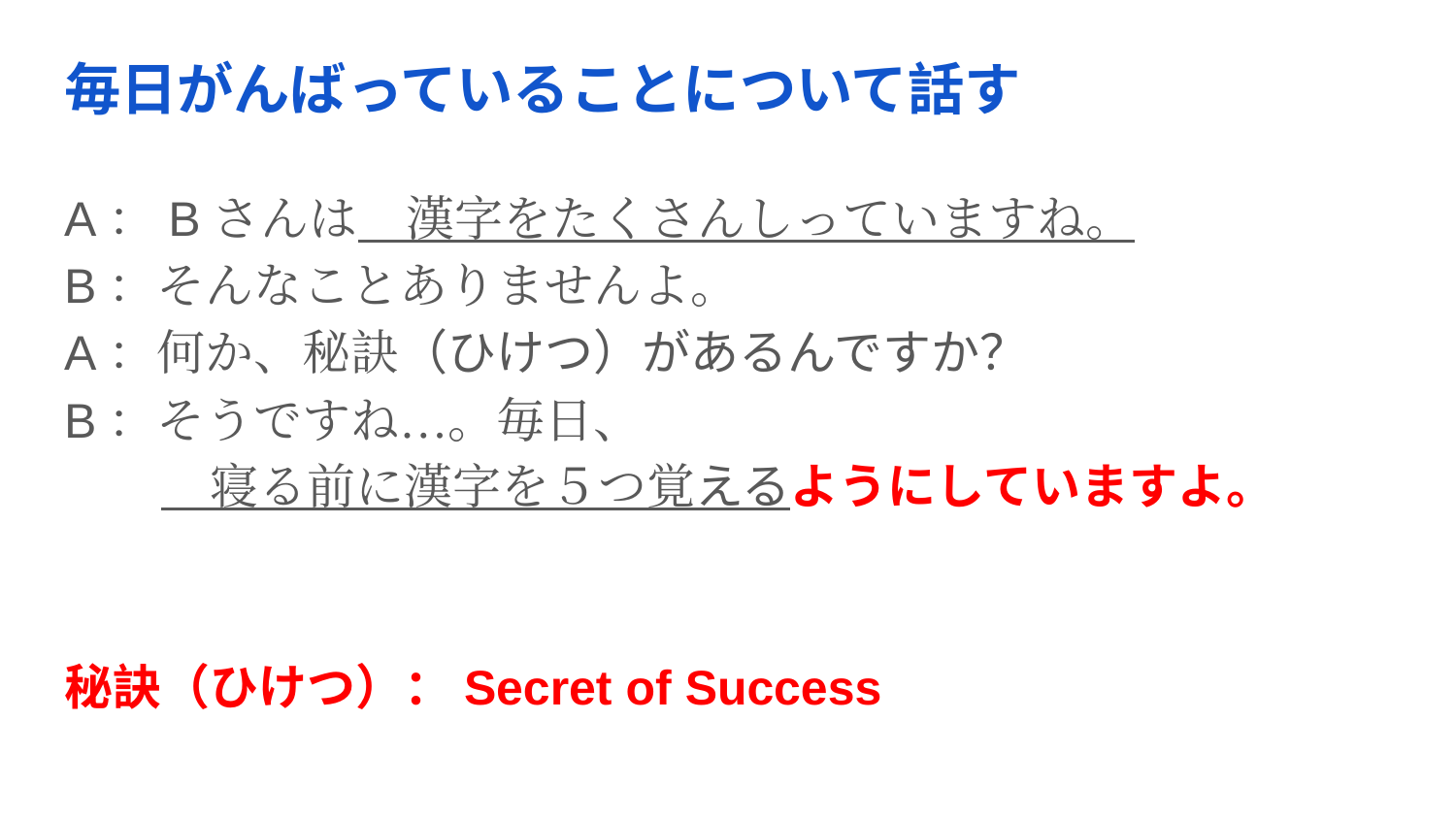

# 毎日がんばっていることについて話す
A：Bさんは　漢字をたくさんしっていますね。
B：そんなことありませんよ。
A：何か、秘訣（ひけつ）があるんですか？
B：そうですね…。毎日、
　　　寝る前に漢字を５つ覚えるようにしていますよ。

秘訣（ひけつ）：Secret of Success